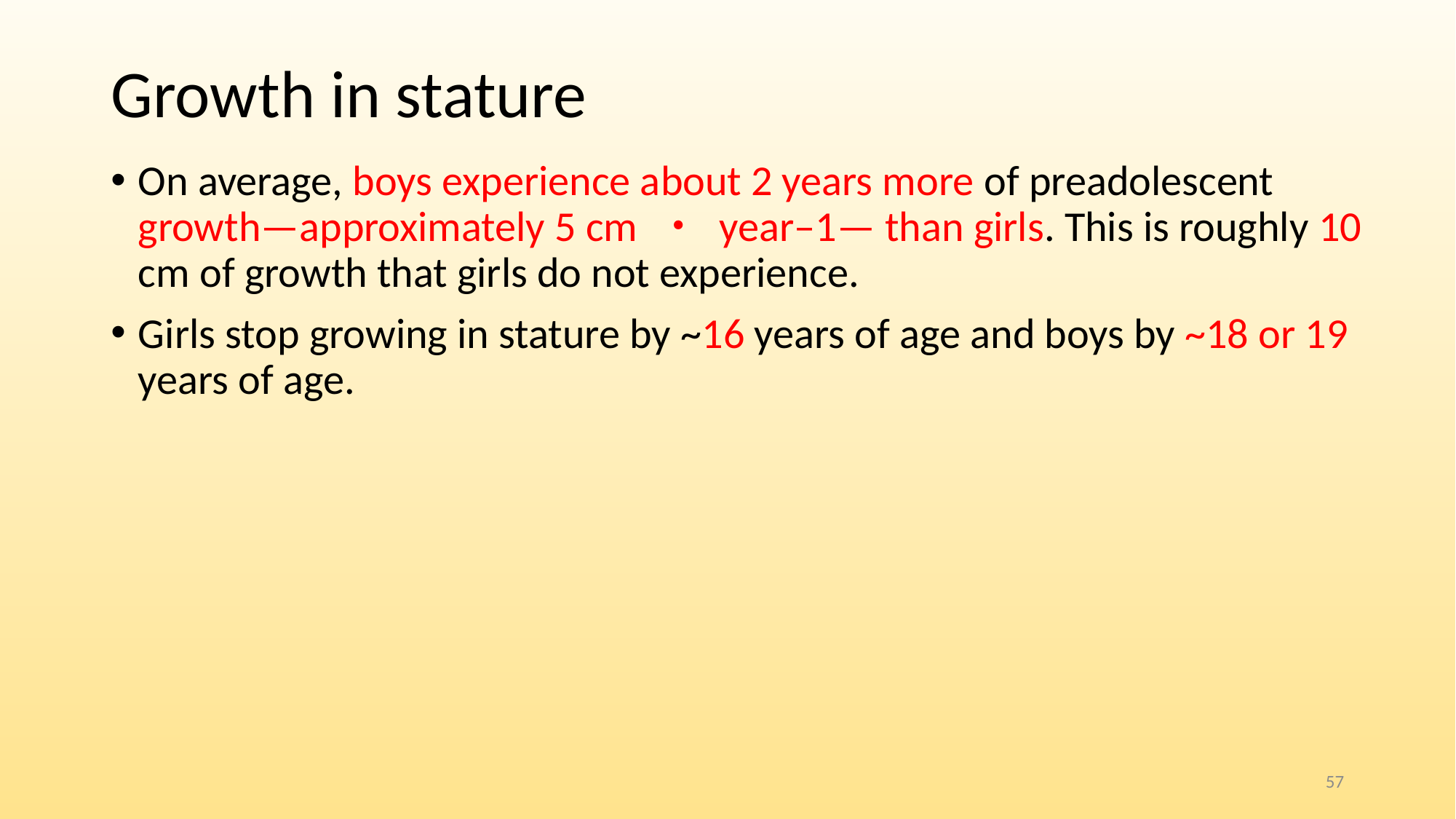

# Growth in stature
On average, boys experience about 2 years more of preadolescent growth—approximately 5 cm ・ year–1— than girls. This is roughly 10 cm of growth that girls do not experience.
Girls stop growing in stature by ~16 years of age and boys by ~18 or 19 years of age.

57